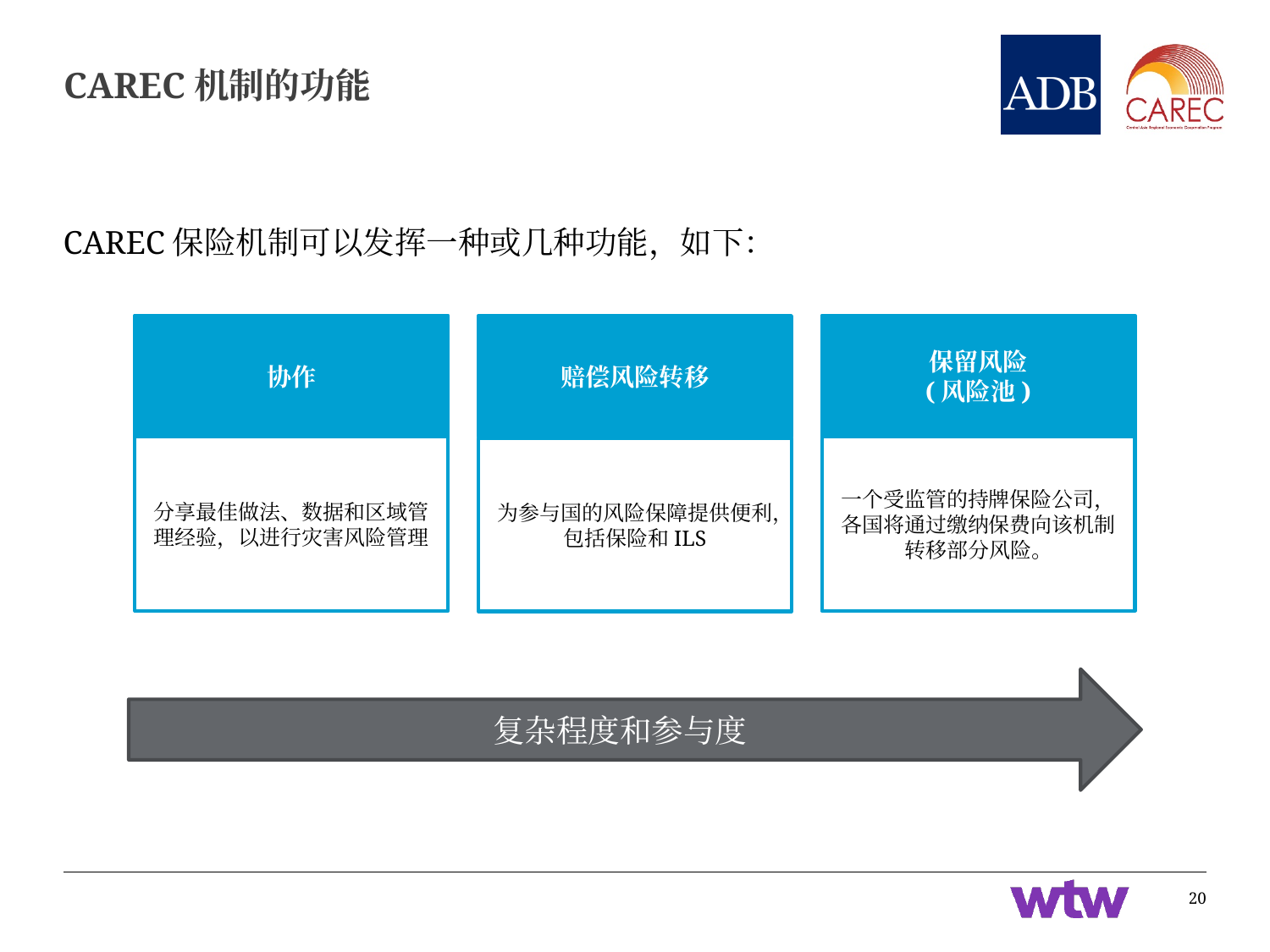

# CAREC机制的功能

CAREC保险机制可以发挥一种或几种功能，如下：

协作
保留风险
(风险池)
赔偿风险转移
分享最佳做法、数据和区域管理经验，以进行灾害风险管理
一个受监管的持牌保险公司，各国将通过缴纳保费向该机制转移部分风险。
为参与国的风险保障提供便利，包括保险和ILS
复杂程度和参与度
20